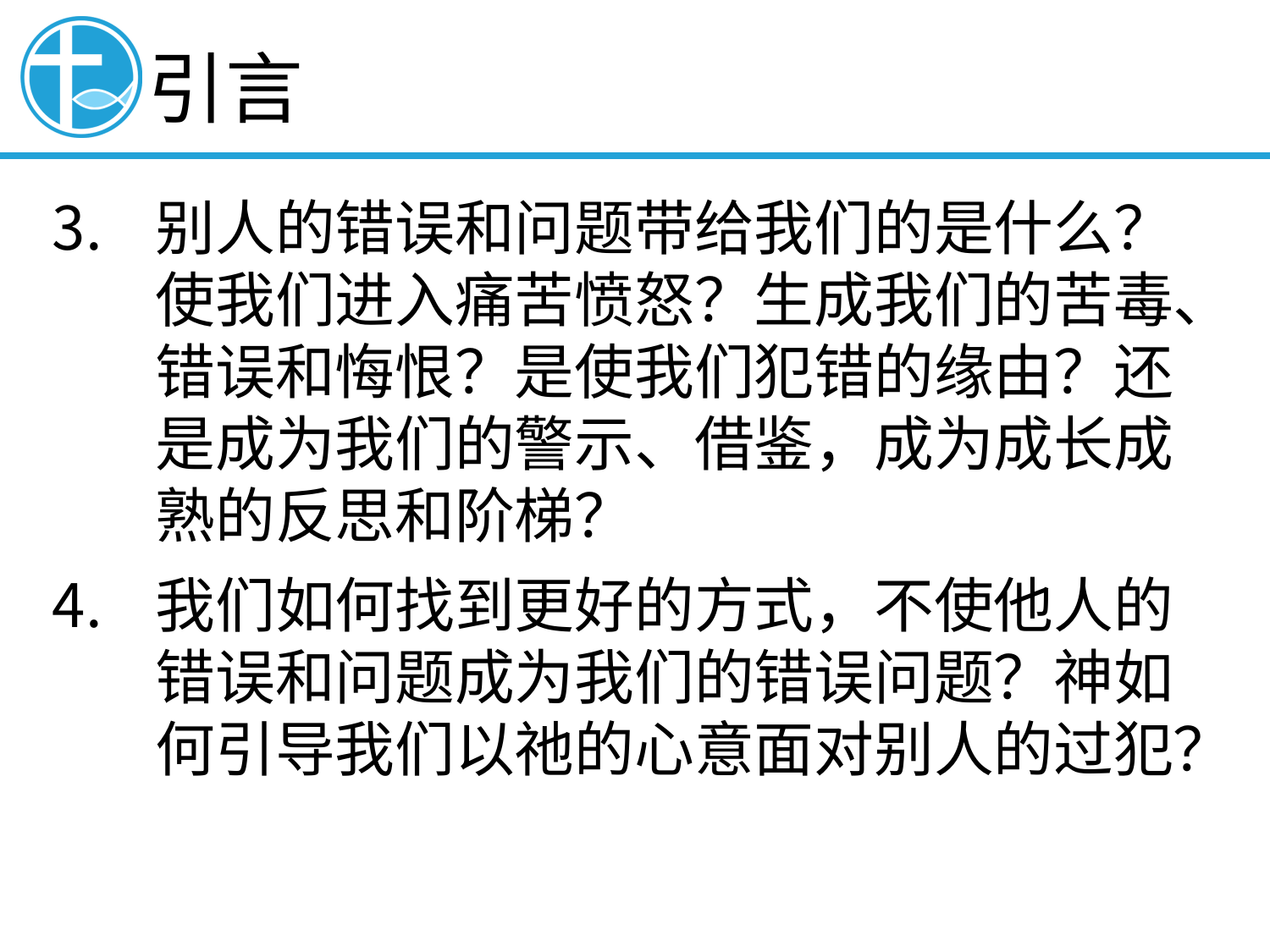

# 引言
别人的错误和问题带给我们的是什么？使我们进入痛苦愤怒？生成我们的苦毒、错误和悔恨？是使我们犯错的缘由？还是成为我们的警示、借鉴，成为成长成熟的反思和阶梯？
我们如何找到更好的方式，不使他人的错误和问题成为我们的错误问题？神如何引导我们以祂的心意面对别人的过犯？